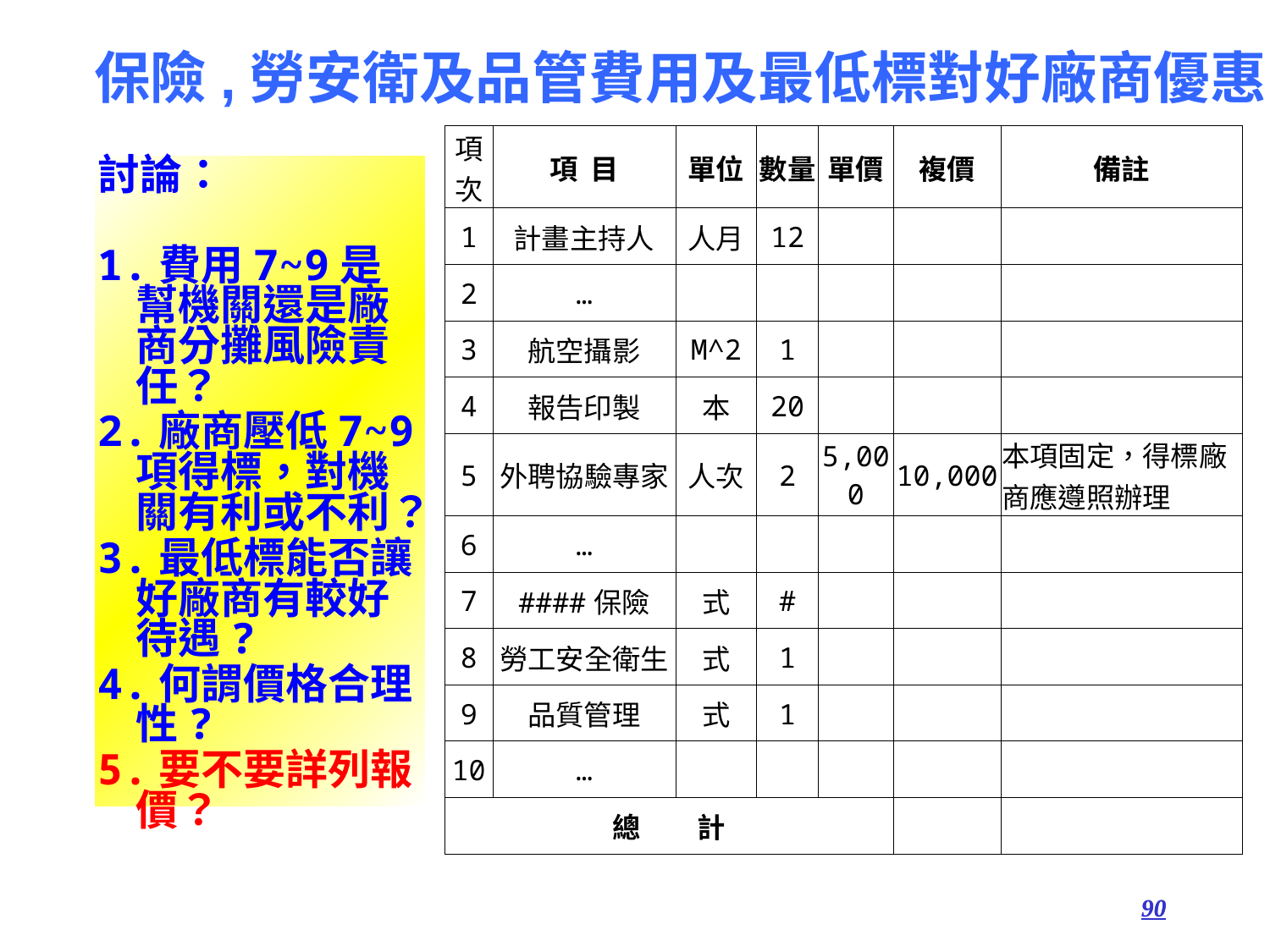

保險,勞安衛及品管費用及最低標對好廠商優惠
| 項次 | 項 目 | 單位 | 數量 | 單價 | 複價 | 備註 |
| --- | --- | --- | --- | --- | --- | --- |
| 1 | 計畫主持人 | 人月 | 12 |  |  |  |
| 2 | … |  |  |  |  |  |
| 3 | 航空攝影 | M^2 | 1 |  |  |  |
| 4 | 報告印製 | 本 | 20 |  |  |  |
| 5 | 外聘協驗專家 | 人次 | 2 | 5,000 | 10,000 | 本項固定，得標廠商應遵照辦理 |
| 6 | … |  |  |  |  |  |
| 7 | ####保險 | 式 | # |  |  |  |
| 8 | 勞工安全衛生 | 式 | 1 |  |  |  |
| 9 | 品質管理 | 式 | 1 |  |  |  |
| 10 | … |  |  |  |  |  |
| 總　　計 |  |  |  |  |  |  |
討論：

1.費用7~9是幫機關還是廠商分攤風險責任？
2.廠商壓低7~9項得標，對機關有利或不利？
3.最低標能否讓好廠商有較好待遇?
4.何謂價格合理性?
5.要不要詳列報價？
90
90